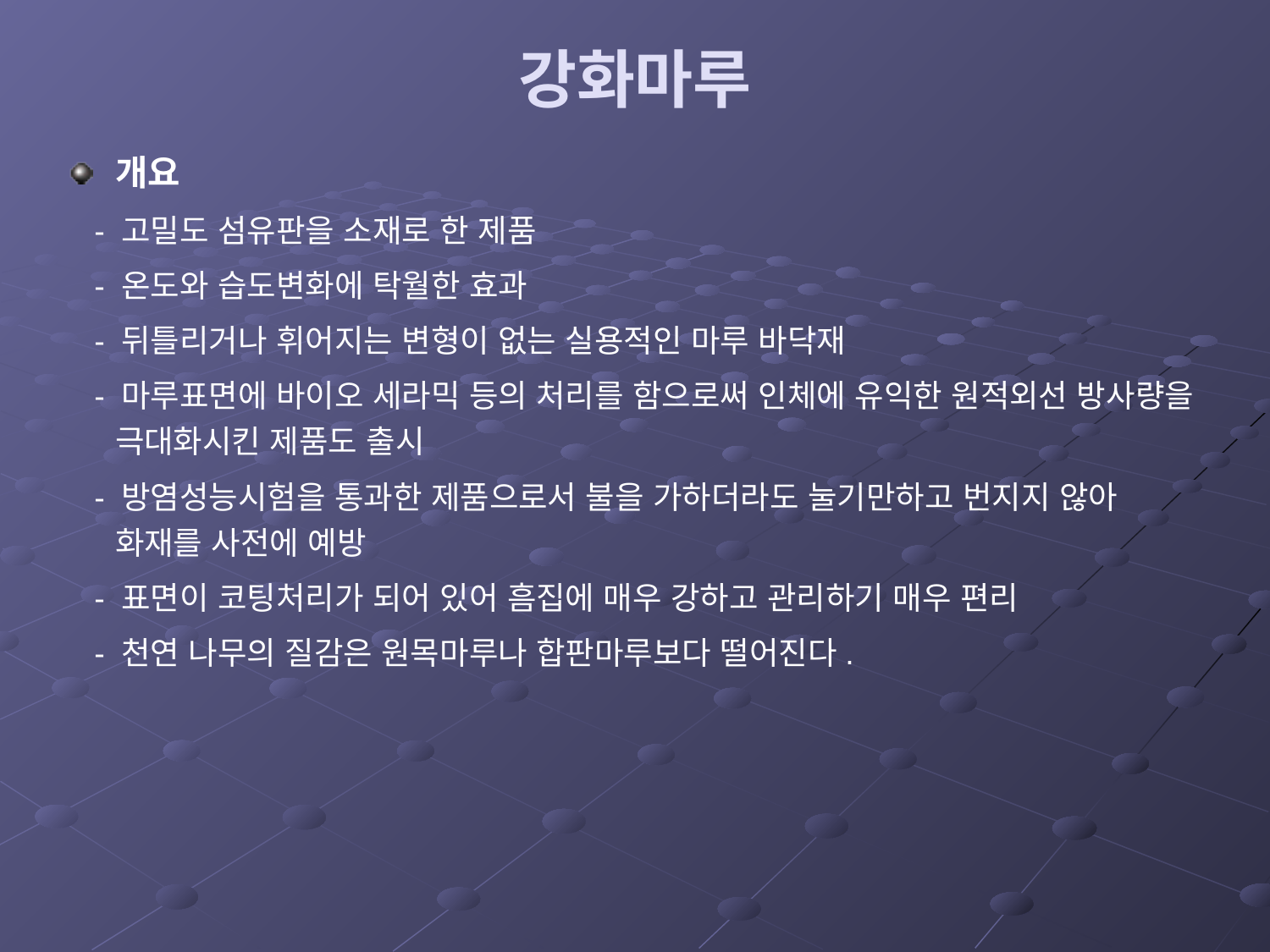

# 강화마루
개요
   - 고밀도 섬유판을 소재로 한 제품
   - 온도와 습도변화에 탁월한 효과
   - 뒤틀리거나 휘어지는 변형이 없는 실용적인 마루 바닥재
   - 마루표면에 바이오 세라믹 등의 처리를 함으로써 인체에 유익한 원적외선 방사량을 극대화시킨 제품도 출시
   - 방염성능시험을 통과한 제품으로서 불을 가하더라도 눌기만하고 번지지 않아 화재를 사전에 예방
   - 표면이 코팅처리가 되어 있어 흠집에 매우 강하고 관리하기 매우 편리
   - 천연 나무의 질감은 원목마루나 합판마루보다 떨어진다.